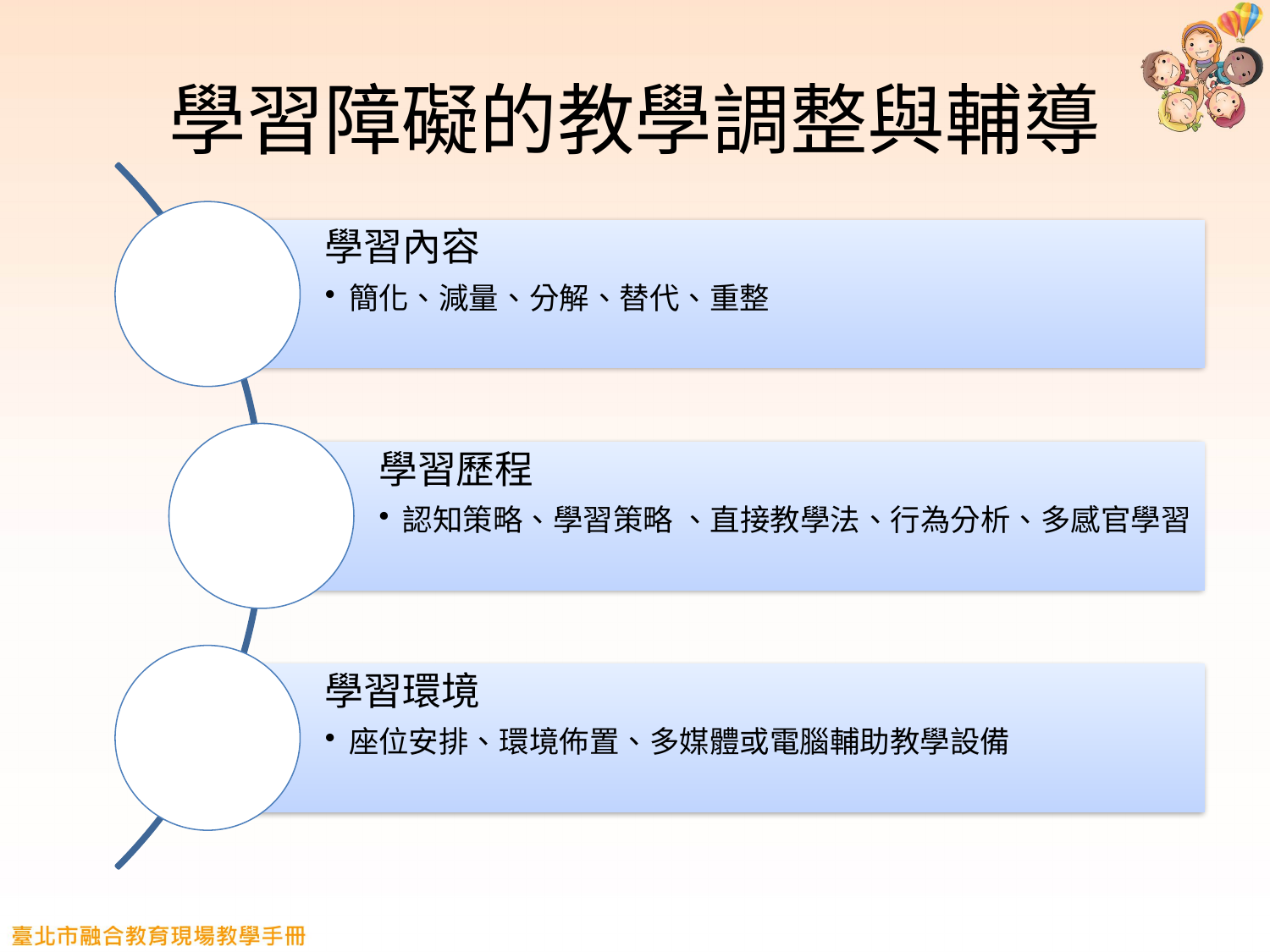

# 學習障礙的教學調整與輔導
學習內容
簡化、減量、分解、替代、重整
學習歷程
認知策略、學習策略 、直接教學法、行為分析、多感官學習
學習環境
座位安排、環境佈置、多媒體或電腦輔助教學設備